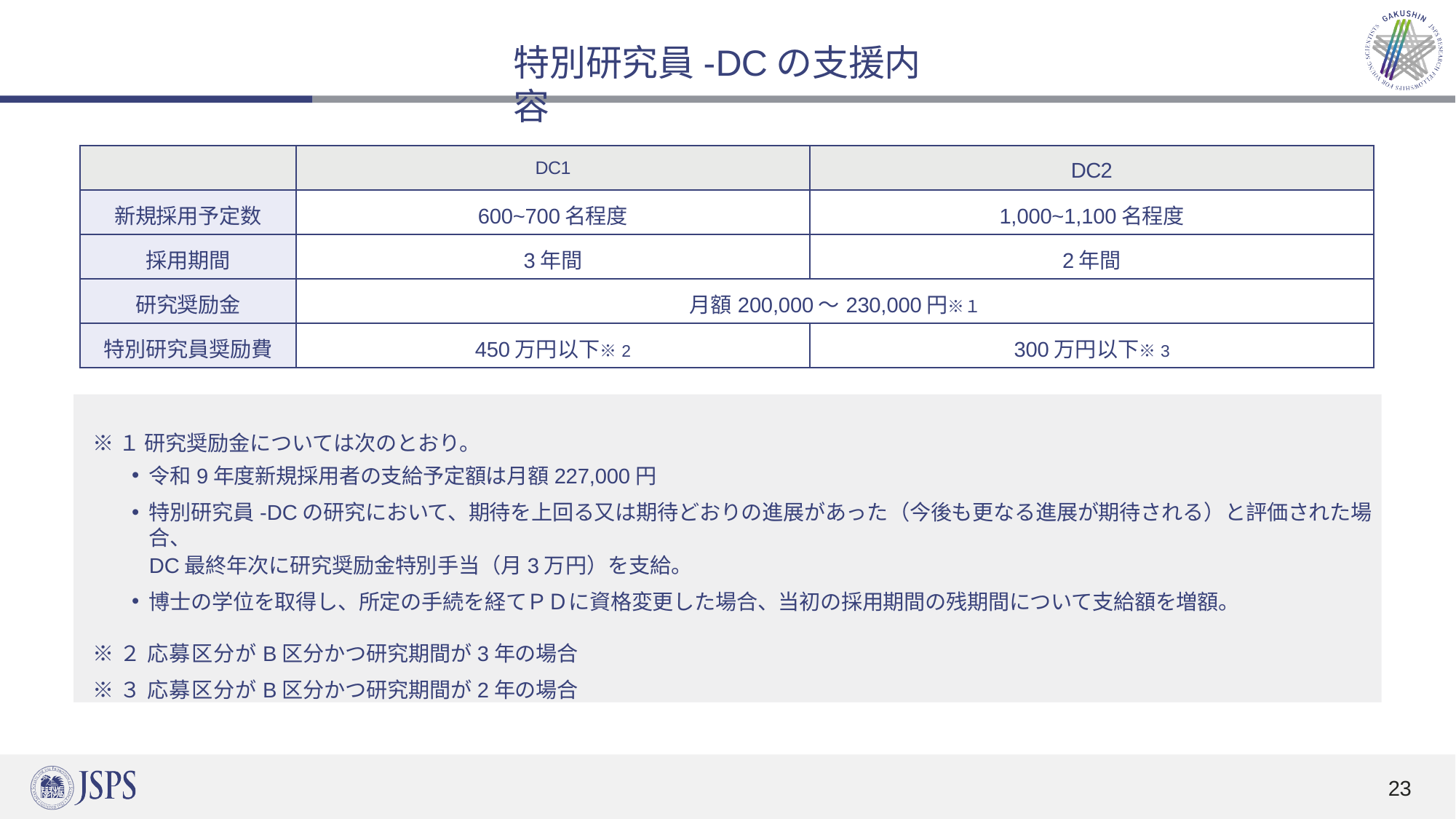

# 特別研究員-DCの支援内容
|  | DC1 | DC2 |
| --- | --- | --- |
| 新規採用予定数 | 600~700名程度 | 1,000~1,100名程度 |
| 採用期間 | 3年間 | 2年間 |
| 研究奨励金 | 月額200,000～230,000円※１ |  |
| 特別研究員奨励費 | 450万円以下※2 | 300万円以下※3 |

※１ 研究奨励金については次のとおり。
令和9年度新規採用者の支給予定額は月額227,000円
特別研究員-DCの研究において、期待を上回る又は期待どおりの進展があった（今後も更なる進展が期待される）と評価された場合、
DC最終年次に研究奨励金特別手当（月3万円）を支給。
博士の学位を取得し、所定の手続を経てＰＤに資格変更した場合、当初の採用期間の残期間について支給額を増額。

※２ 応募区分がB区分かつ研究期間が3年の場合
※３ 応募区分がB区分かつ研究期間が2年の場合
23